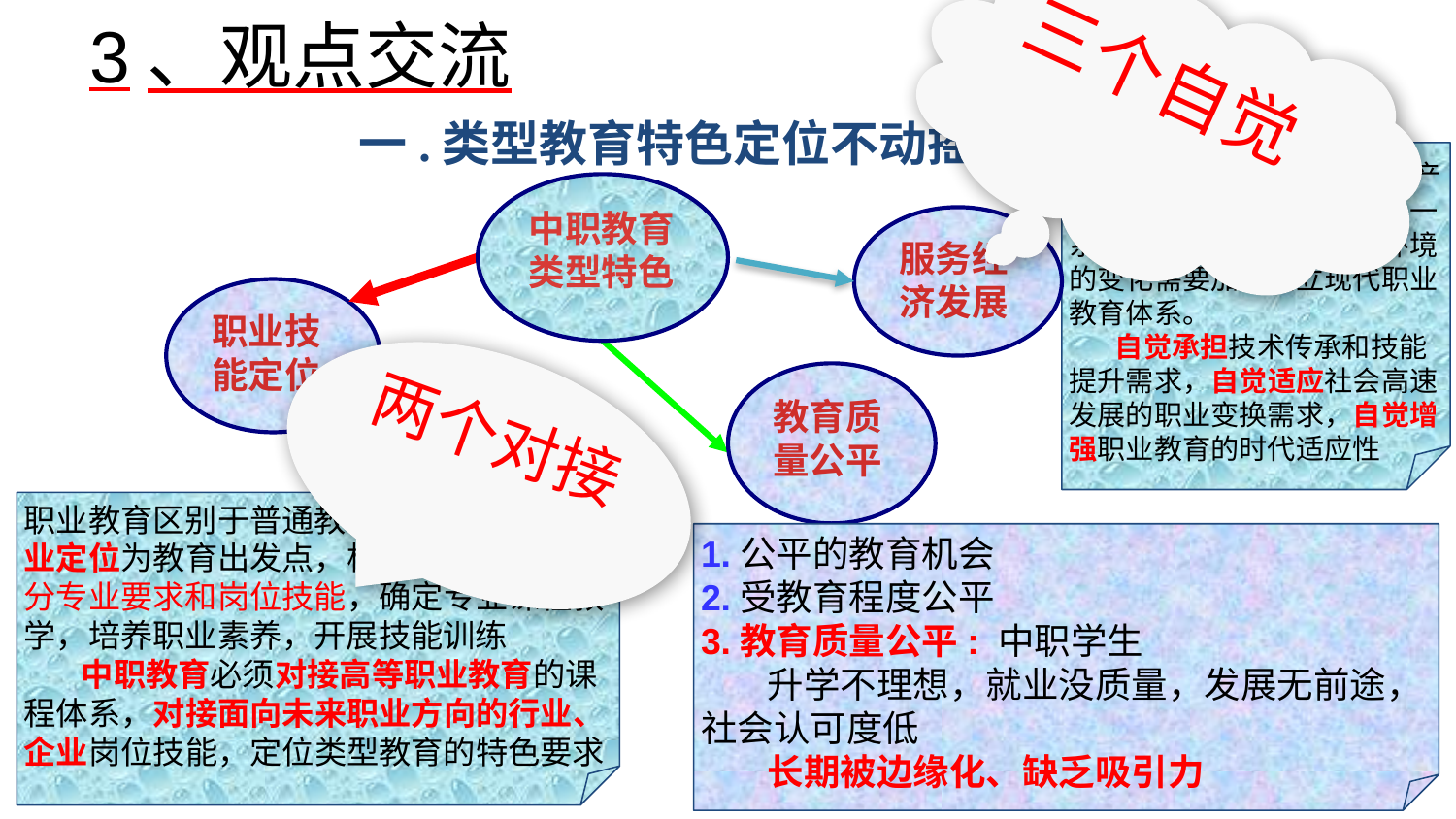

三个自觉
# 3、观点交流
一.类型教育特色定位不动摇
新时代：我国人口结构、产业结构、经济结构等发生了一系列重大变化，教育内外环境的变化需要加快建立现代职业教育体系。
      自觉承担技术传承和技能提升需求，自觉适应社会高速发展的职业变换需求，自觉增强职业教育的时代适应性
中职教育类型特色
服务经济发展
职业技能定位
两个对接
教育质量公平
职业教育区别于普通教育的关键就是以职业定位为教育出发点，根据职业定位来区分专业要求和岗位技能，确定专业课程教学，培养职业素养，开展技能训练
        中职教育必须对接高等职业教育的课程体系，对接面向未来职业方向的行业、企业岗位技能，定位类型教育的特色要求
1.公平的教育机会
2.受教育程度公平
3.教育质量公平: 中职学生
       升学不理想，就业没质量，发展无前途，社会认可度低
       长期被边缘化、缺乏吸引力

18
教学团队